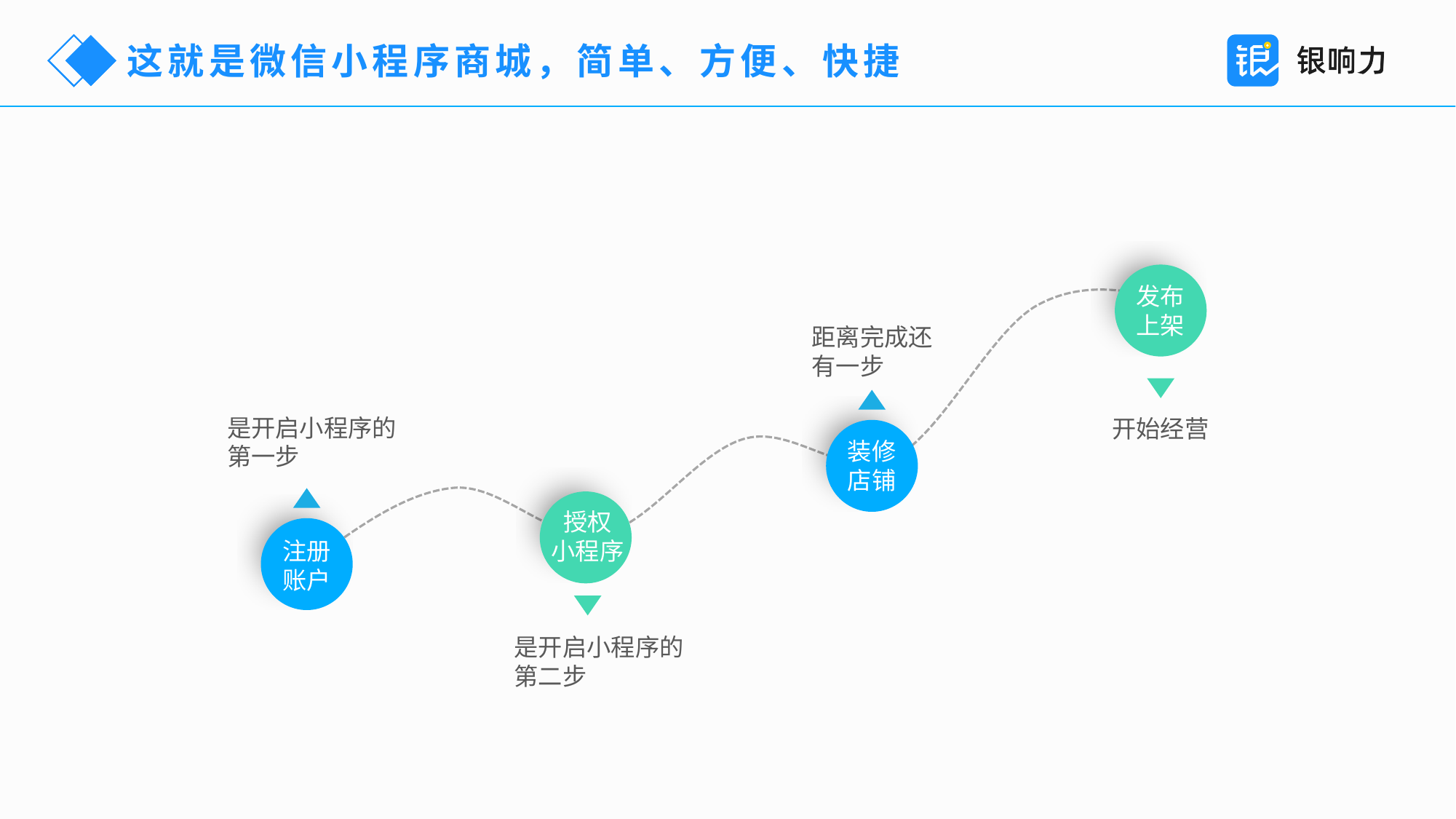

这就是微信小程序商城，简单、方便、快捷

发布
上架

距离完成还有一步

是开启小程序的第一步
开始经营

装修
店铺

授权
小程序

注册
账户

是开启小程序的第二步